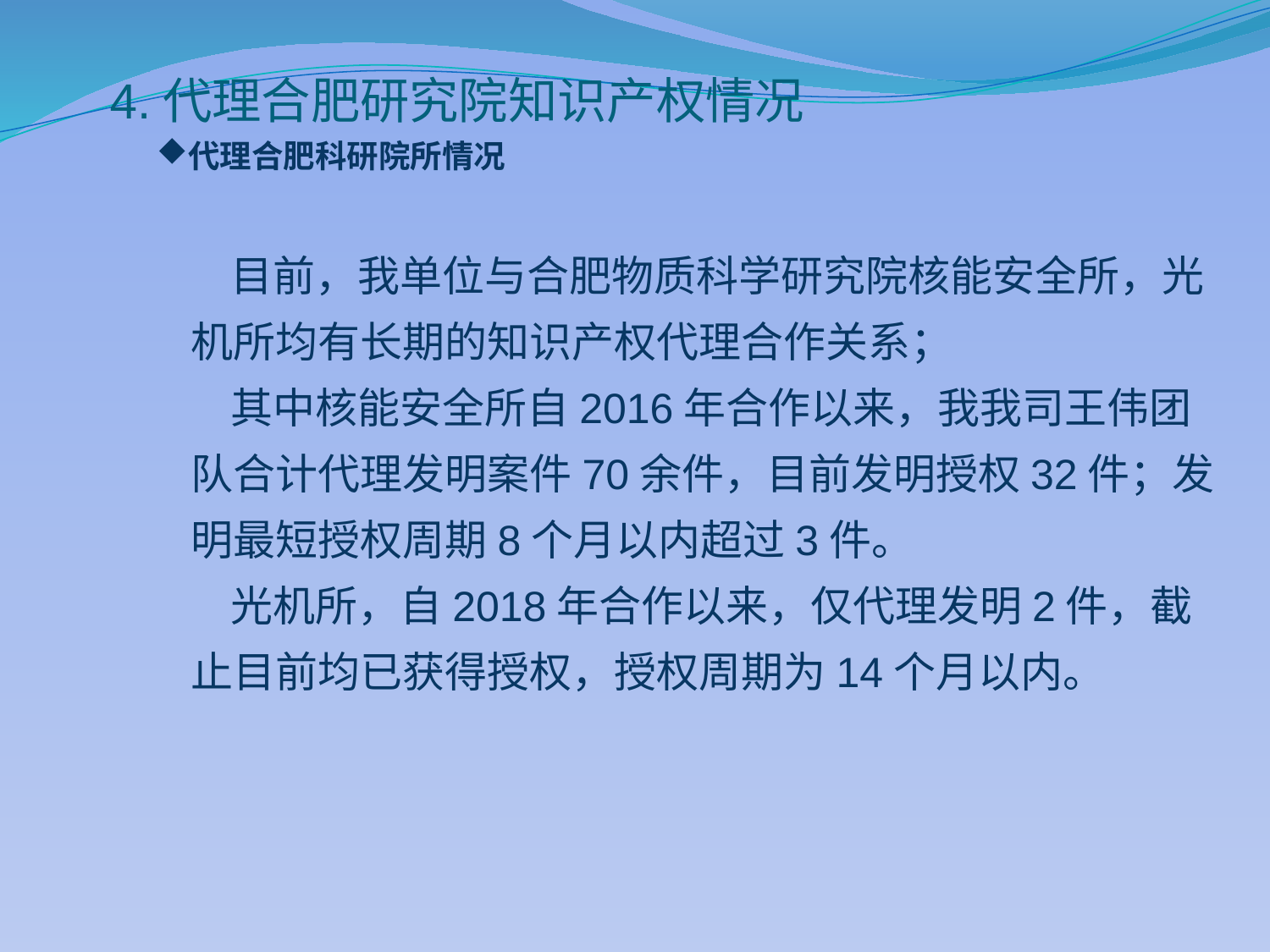

4.代理合肥研究院知识产权情况
代理合肥科研院所情况
目前，我单位与合肥物质科学研究院核能安全所，光机所均有长期的知识产权代理合作关系；
其中核能安全所自2016年合作以来，我我司王伟团队合计代理发明案件70余件，目前发明授权32件；发明最短授权周期8个月以内超过3件。
光机所，自2018年合作以来，仅代理发明2件，截止目前均已获得授权，授权周期为14个月以内。